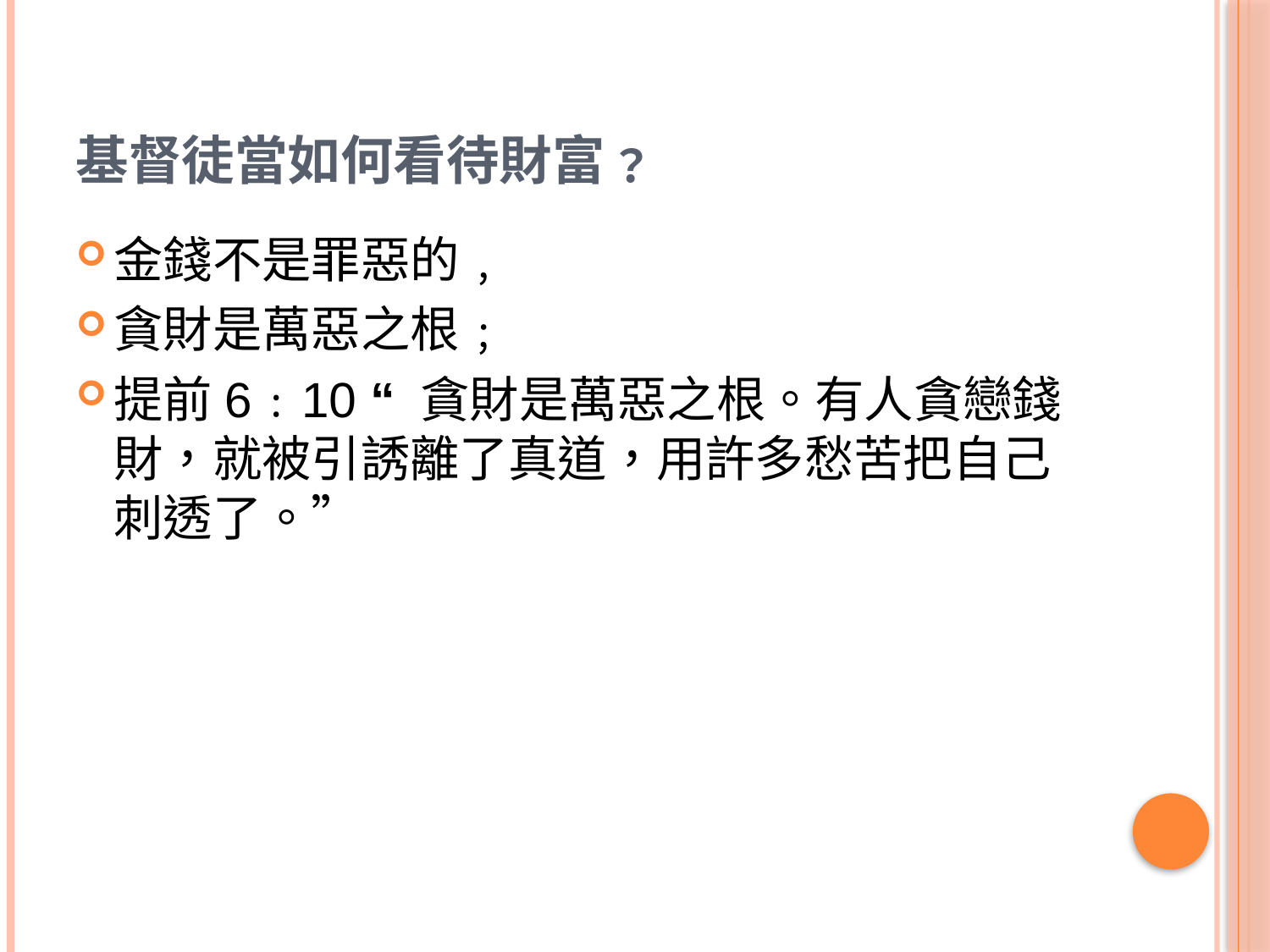

# 基督徒當如何看待財富﹖
金錢不是罪惡的﹐
貪財是萬惡之根﹔
提前6﹕10 “ 貪財是萬惡之根。有人貪戀錢財，就被引誘離了真道，用許多愁苦把自己刺透了。”